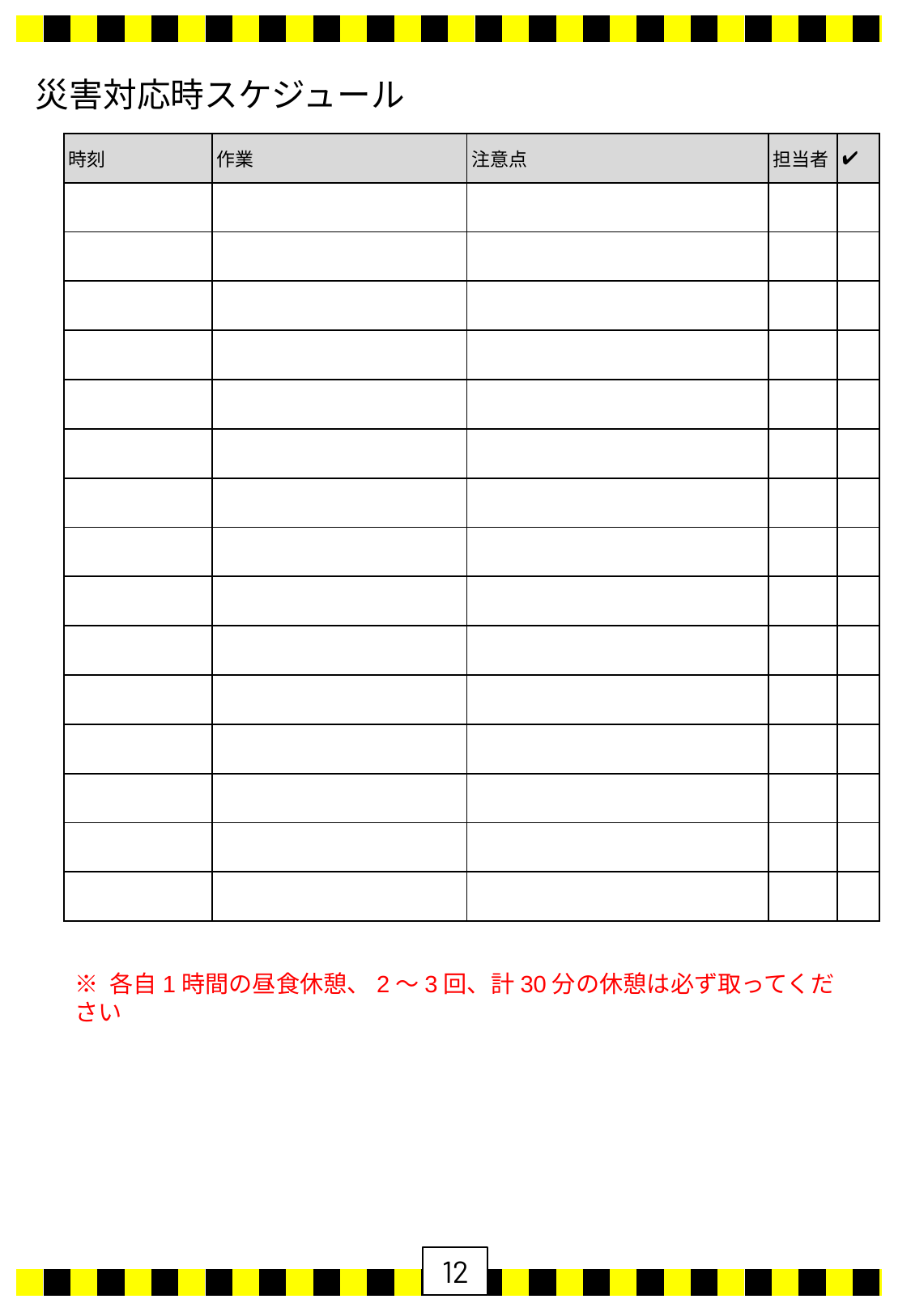

災害対応時スケジュール
| 時刻 | 作業 | 注意点 | 担当者 | ✔️ |
| --- | --- | --- | --- | --- |
|  |  |  |  |  |
|  |  |  |  |  |
|  |  |  |  |  |
|  |  |  |  |  |
|  |  |  |  |  |
|  |  |  |  |  |
|  |  |  |  |  |
|  |  |  |  |  |
|  |  |  |  |  |
|  |  |  |  |  |
|  |  |  |  |  |
|  |  |  |  |  |
|  |  |  |  |  |
|  |  |  |  |  |
|  |  |  |  |  |
※ 各自1時間の昼食休憩、2〜3回、計30分の休憩は必ず取ってください
12